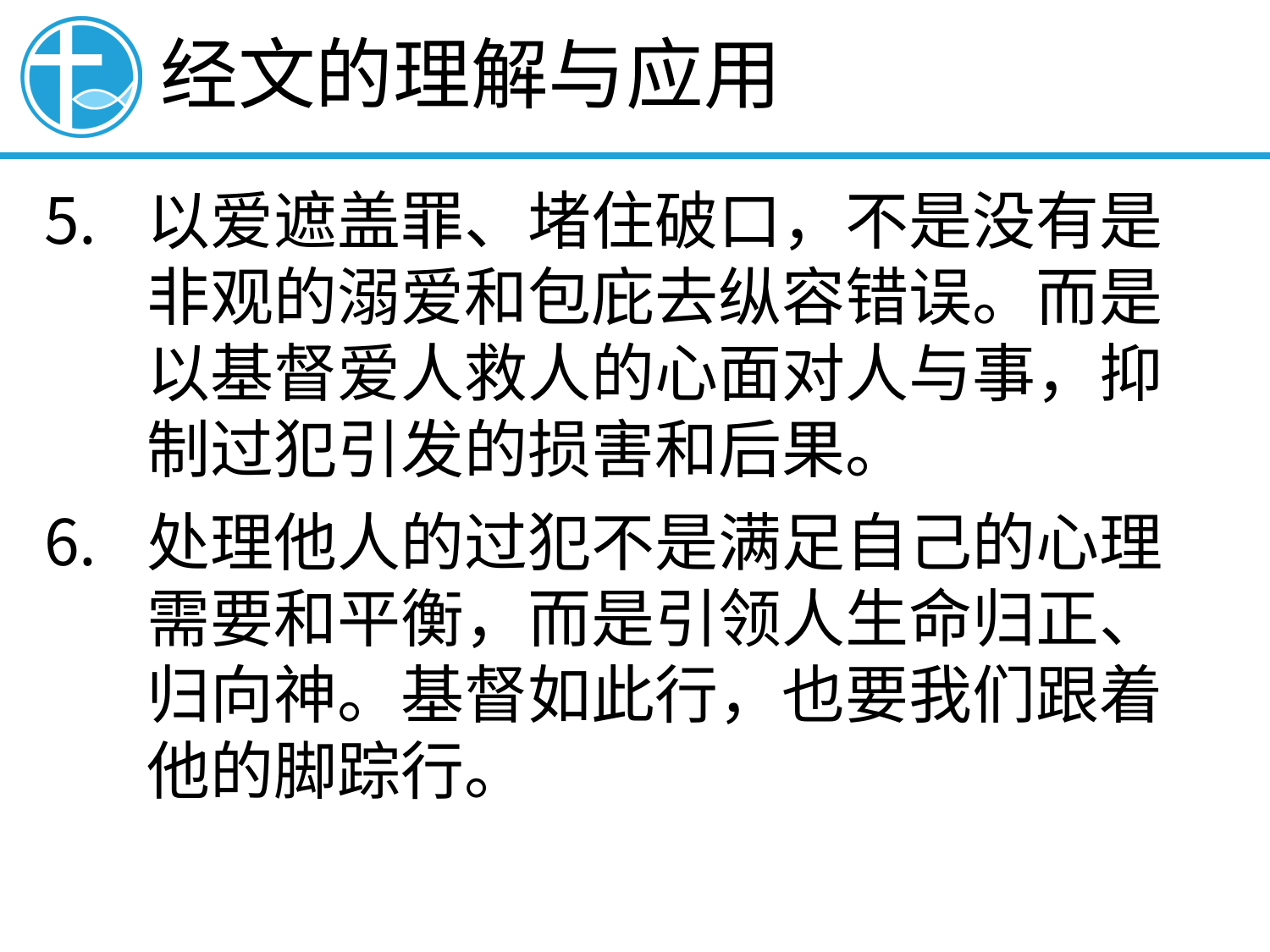

# 经文的理解与应用
以爱遮盖罪、堵住破口，不是没有是非观的溺爱和包庇去纵容错误。而是以基督爱人救人的心面对人与事，抑制过犯引发的损害和后果。
处理他人的过犯不是满足自己的心理需要和平衡，而是引领人生命归正、归向神。基督如此行，也要我们跟着他的脚踪行。